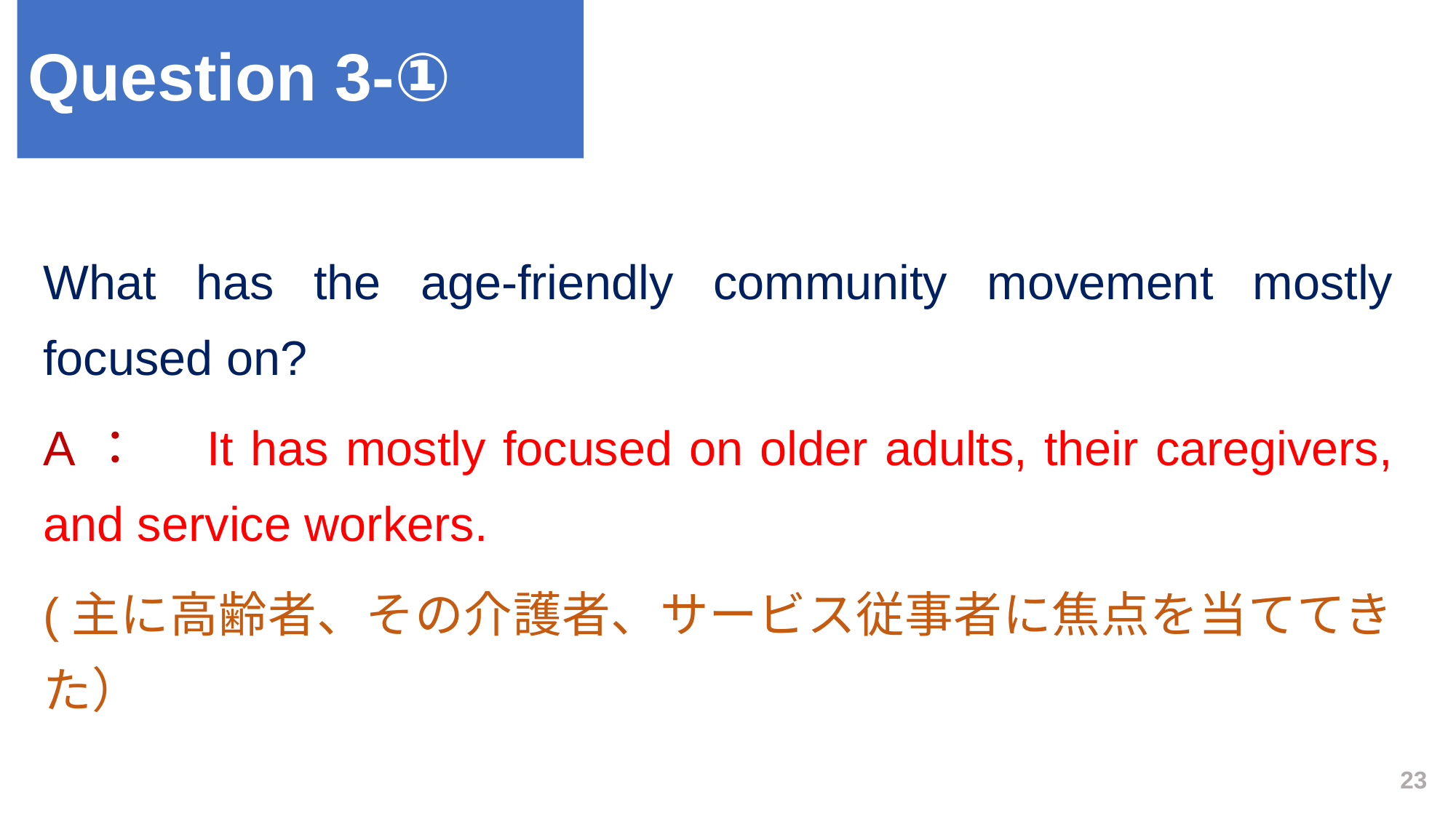

Question 3-①
What has the age-friendly community movement mostly focused on?
A：　It has mostly focused on older adults, their caregivers, and service workers.
(主に高齢者、その介護者、サービス従事者に焦点を当ててきた）